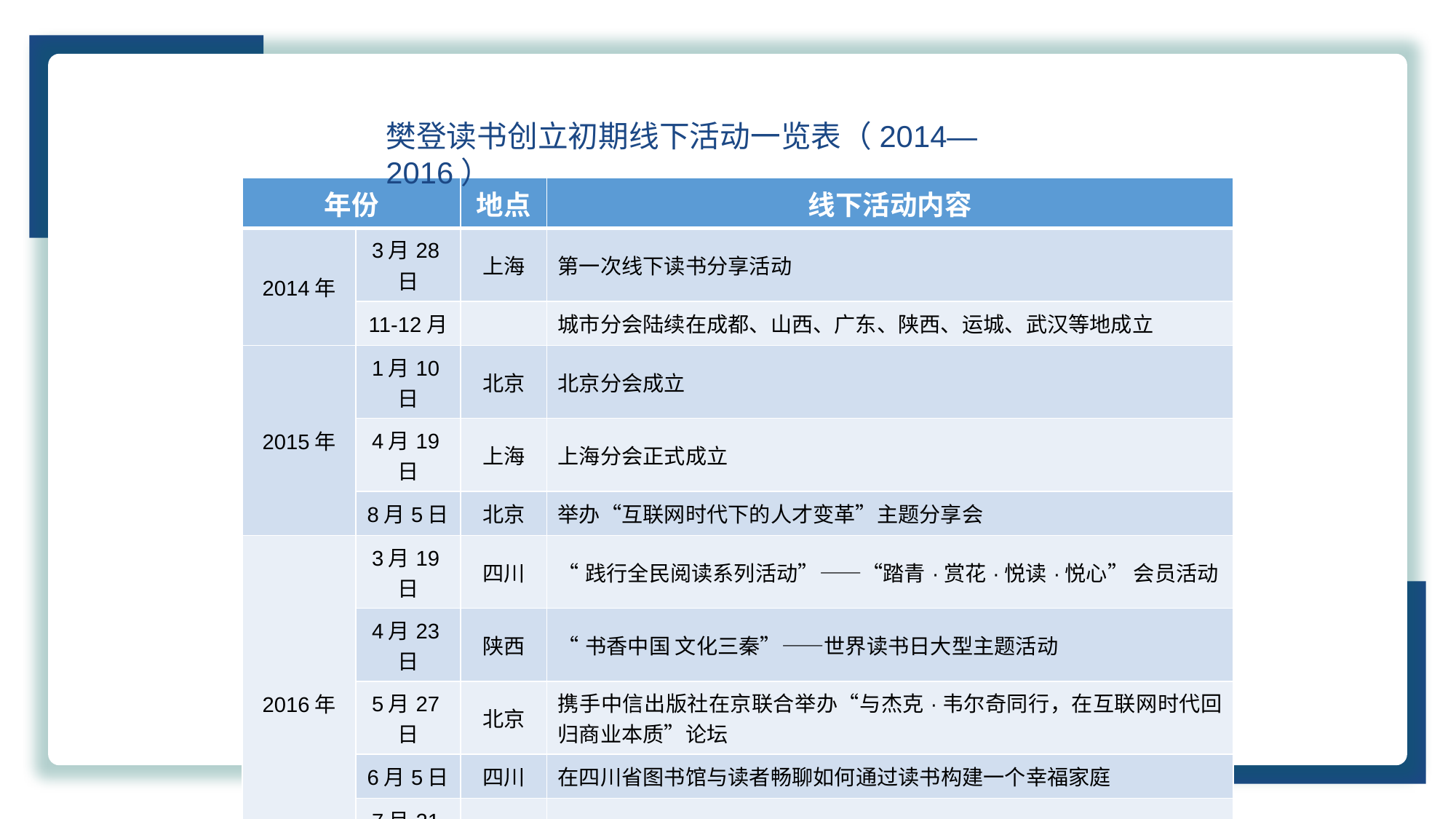

樊登读书创立初期线下活动一览表（2014—2016）
| 年份 |  | 地点 | 线下活动内容 |
| --- | --- | --- | --- |
| 2014年 | 3月28日 | 上海 | 第一次线下读书分享活动 |
|  | 11-12月 |  | 城市分会陆续在成都、山西、广东、陕西、运城、武汉等地成立 |
| 2015年 | 1月10日 | 北京 | 北京分会成立 |
|  | 4月19日 | 上海 | 上海分会正式成立 |
|  | 8月5日 | 北京 | 举办“互联网时代下的人才变革”主题分享会 |
| 2016年 | 3月19日 | 四川 | “践行全民阅读系列活动”——“踏青·赏花·悦读·悦心” 会员活动 |
|  | 4月23日 | 陕西 | “书香中国 文化三秦”——世界读书日大型主题活动 |
|  | 5月27日 | 北京 | 携手中信出版社在京联合举办“与杰克·韦尔奇同行，在互联网时代回归商业本质”论坛 |
|  | 6月5日 | 四川 | 在四川省图书馆与读者畅聊如何通过读书构建一个幸福家庭 |
|  | 7月21日 | 洛阳 | 洛阳分会正式成立 |